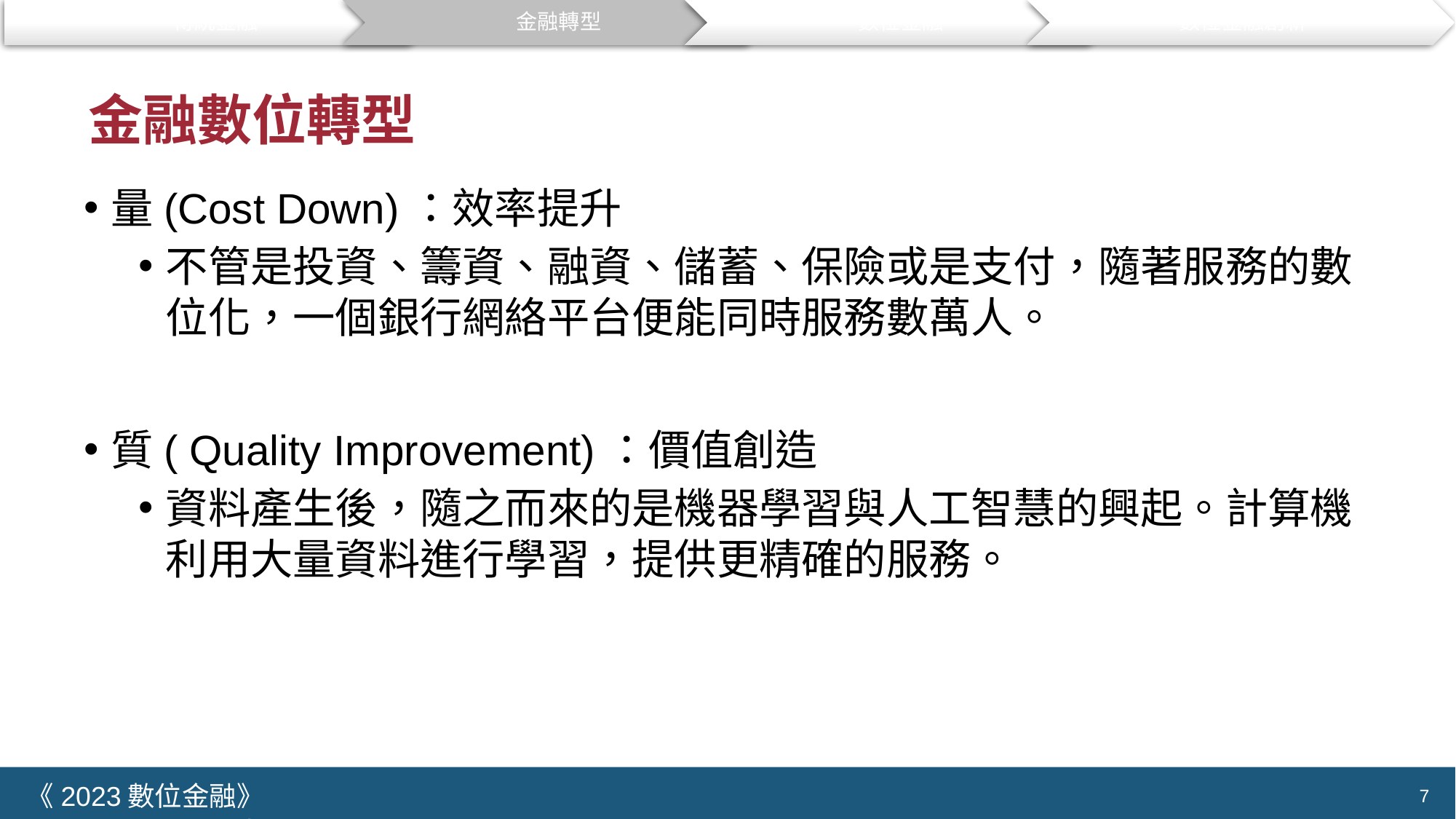

傳統金融

金融轉型

數位金融

數位金融創新
# 金融數位轉型
量(Cost Down)：效率提升
不管是投資、籌資、融資、儲蓄、保險或是支付，隨著服務的數位化，一個銀行網絡平台便能同時服務數萬人。

質( Quality Improvement)：價值創造
資料產生後，隨之而來的是機器學習與人工智慧的興起。計算機利用大量資料進行學習，提供更精確的服務。

《2023數位金融》                                                                                                                                             	NYCU.IIM.IEBI Lab
7